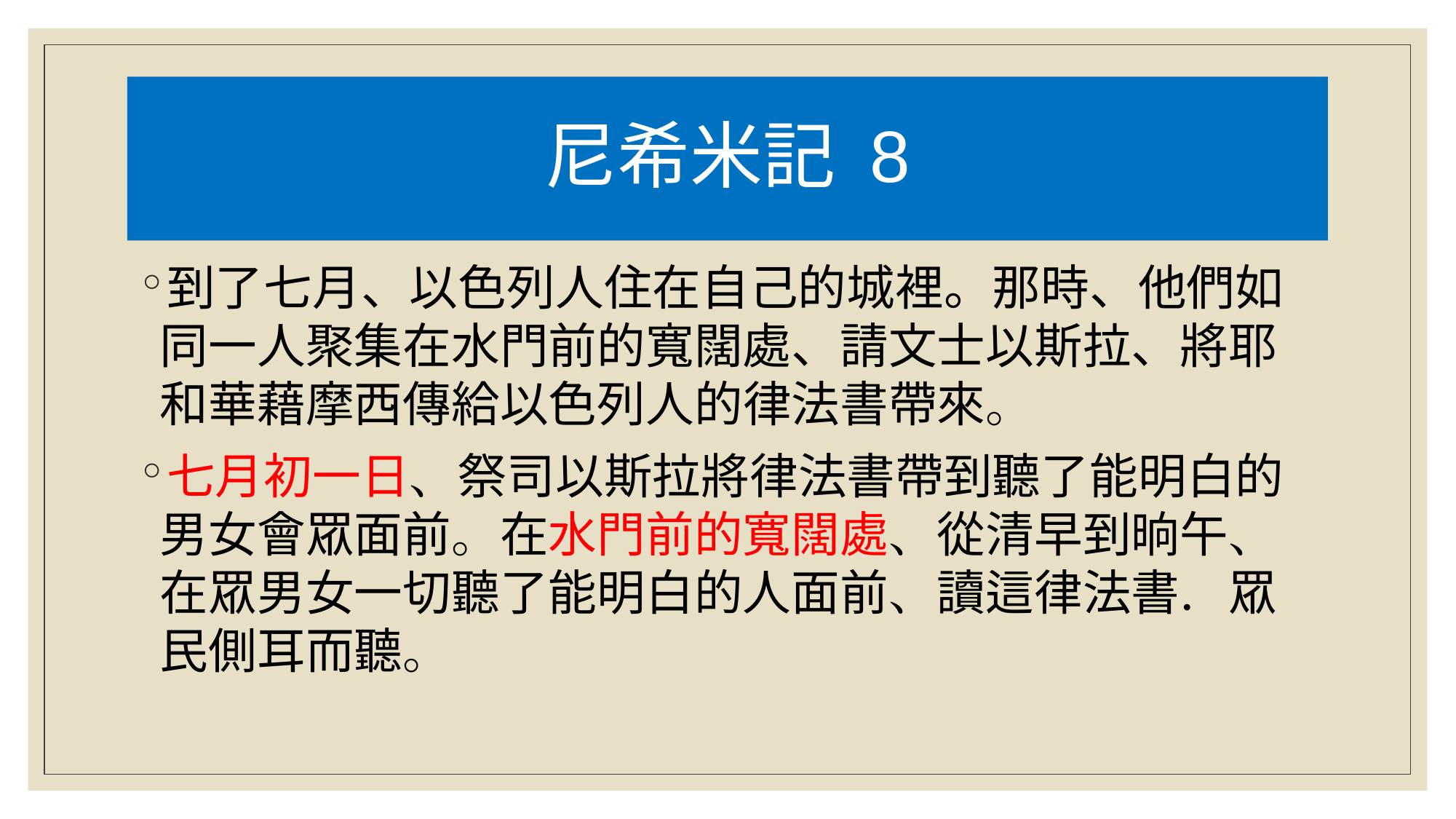

# 尼希米記 8
到了七月、以色列人住在自己的城裡。那時、他們如同一人聚集在水門前的寬闊處、請文士以斯拉、將耶和華藉摩西傳給以色列人的律法書帶來。
七月初一日、祭司以斯拉將律法書帶到聽了能明白的男女會眾面前。在水門前的寬闊處、從清早到晌午、在眾男女一切聽了能明白的人面前、讀這律法書．眾民側耳而聽。